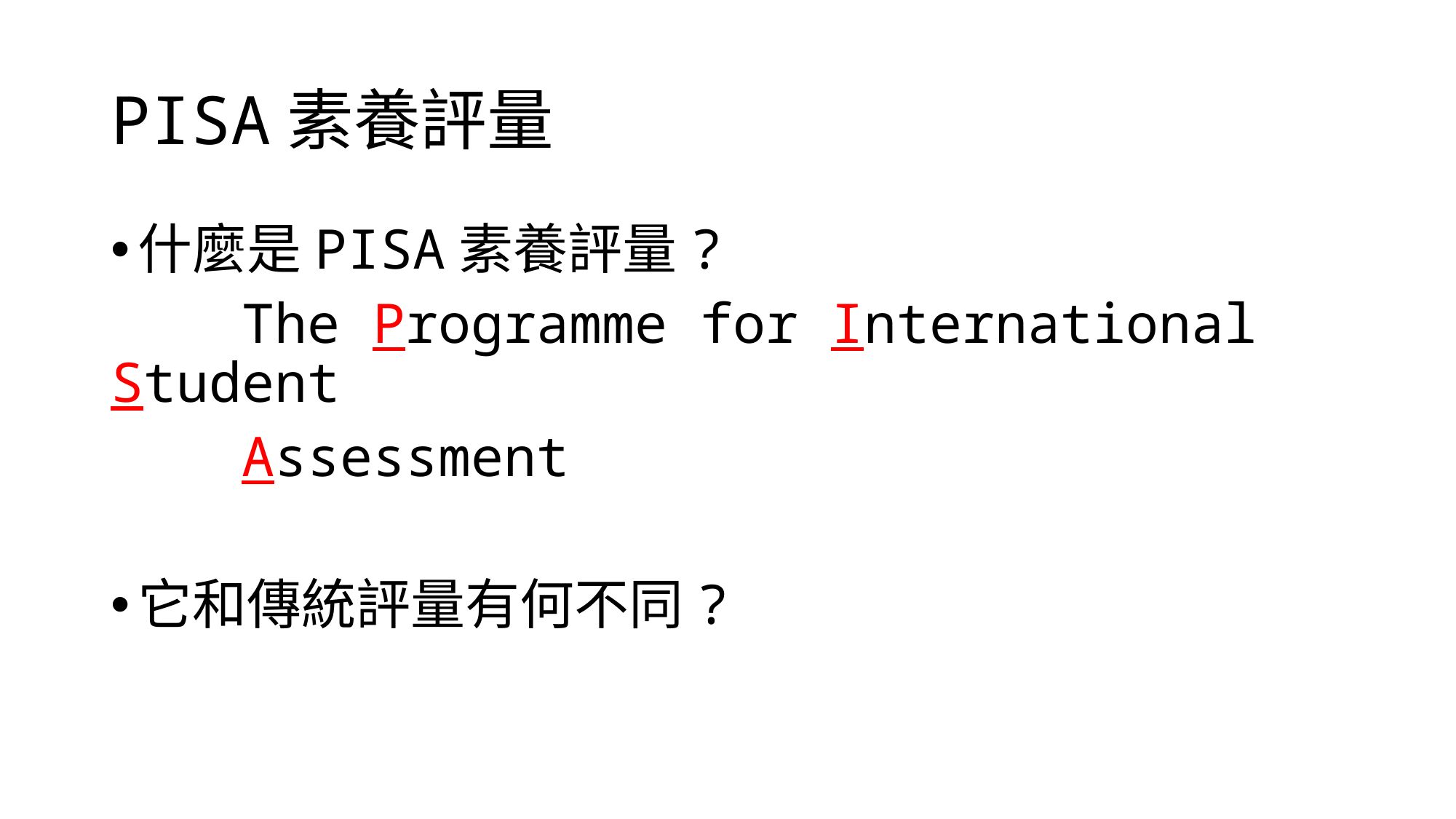

# PISA素養評量
什麼是PISA素養評量?
    The Programme for International Student
    Assessment

它和傳統評量有何不同?